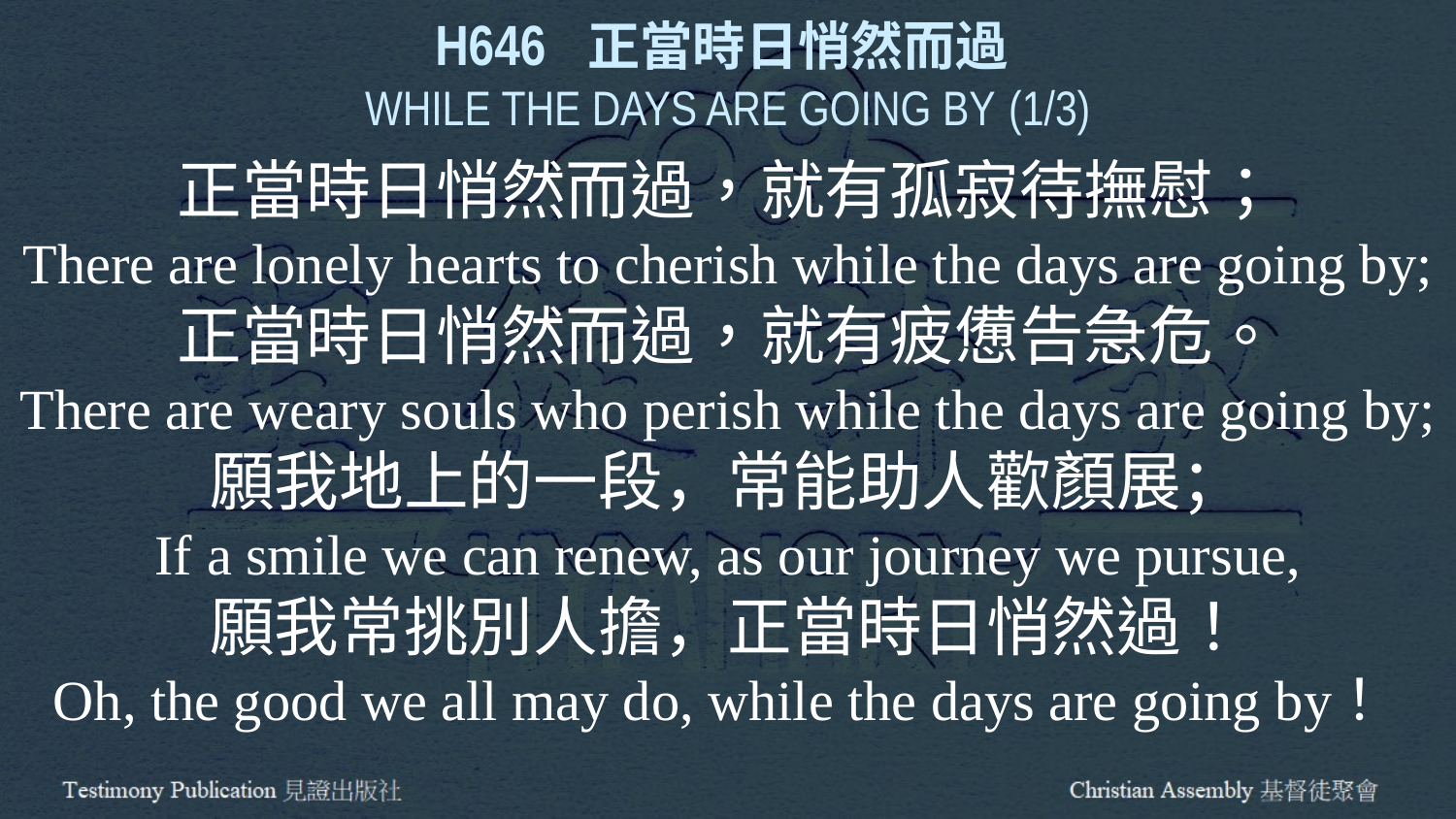

H646  正當時日悄然而過
WHILE THE DAYS ARE GOING BY (1/3)
正當時日悄然而過，就有孤寂待撫慰；
There are lonely hearts to cherish while the days are going by;
正當時日悄然而過，就有疲憊告急危。
There are weary souls who perish while the days are going by;
願我地上的一段，常能助人歡顏展；
If a smile we can renew, as our journey we pursue,
願我常挑別人擔，正當時日悄然過！
Oh, the good we all may do, while the days are going by！